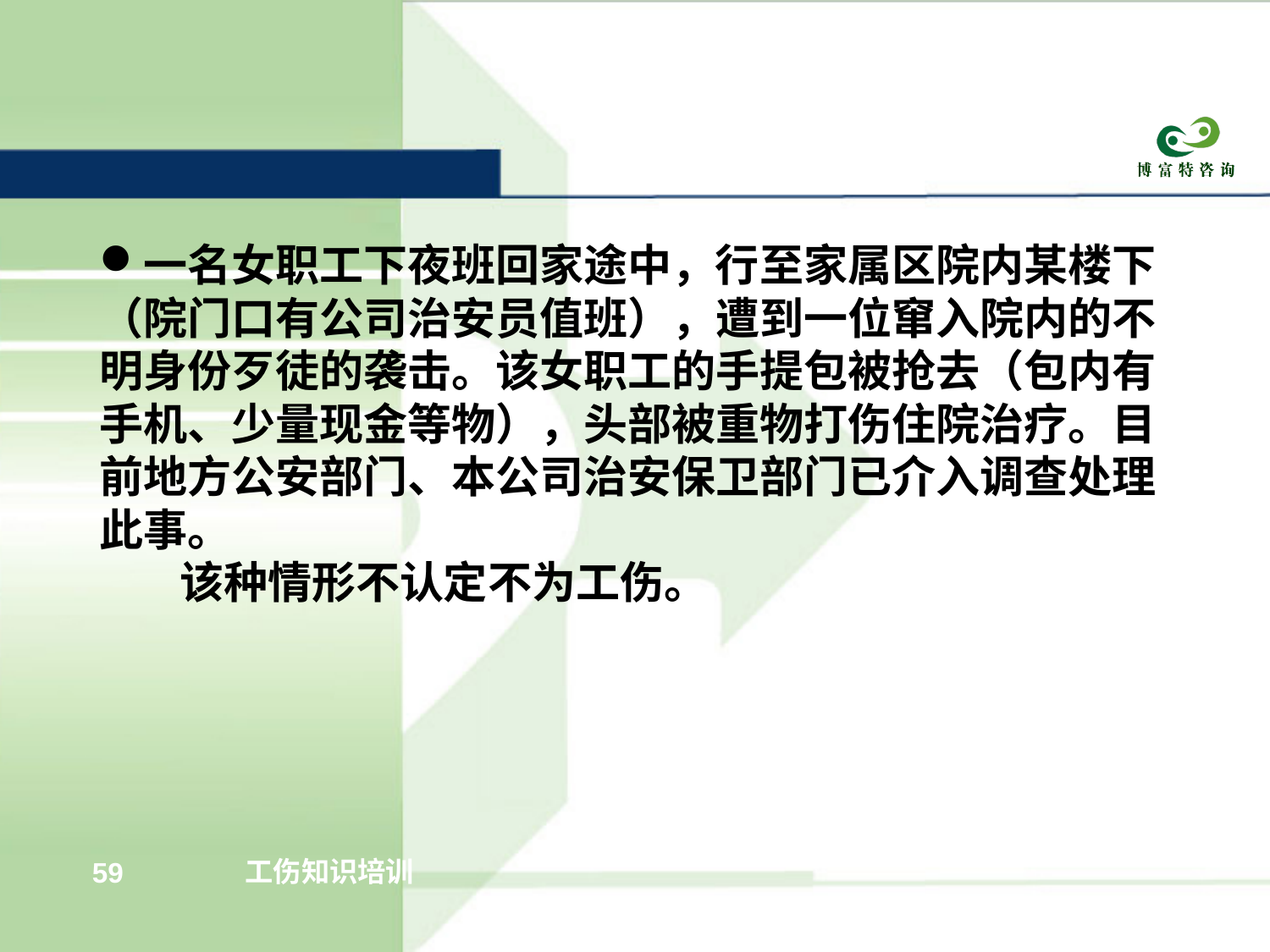

一名女职工下夜班回家途中，行至家属区院内某楼下（院门口有公司治安员值班），遭到一位窜入院内的不明身份歹徒的袭击。该女职工的手提包被抢去（包内有手机、少量现金等物），头部被重物打伤住院治疗。目前地方公安部门、本公司治安保卫部门已介入调查处理此事。
       该种情形不认定不为工伤。

工伤知识培训
59